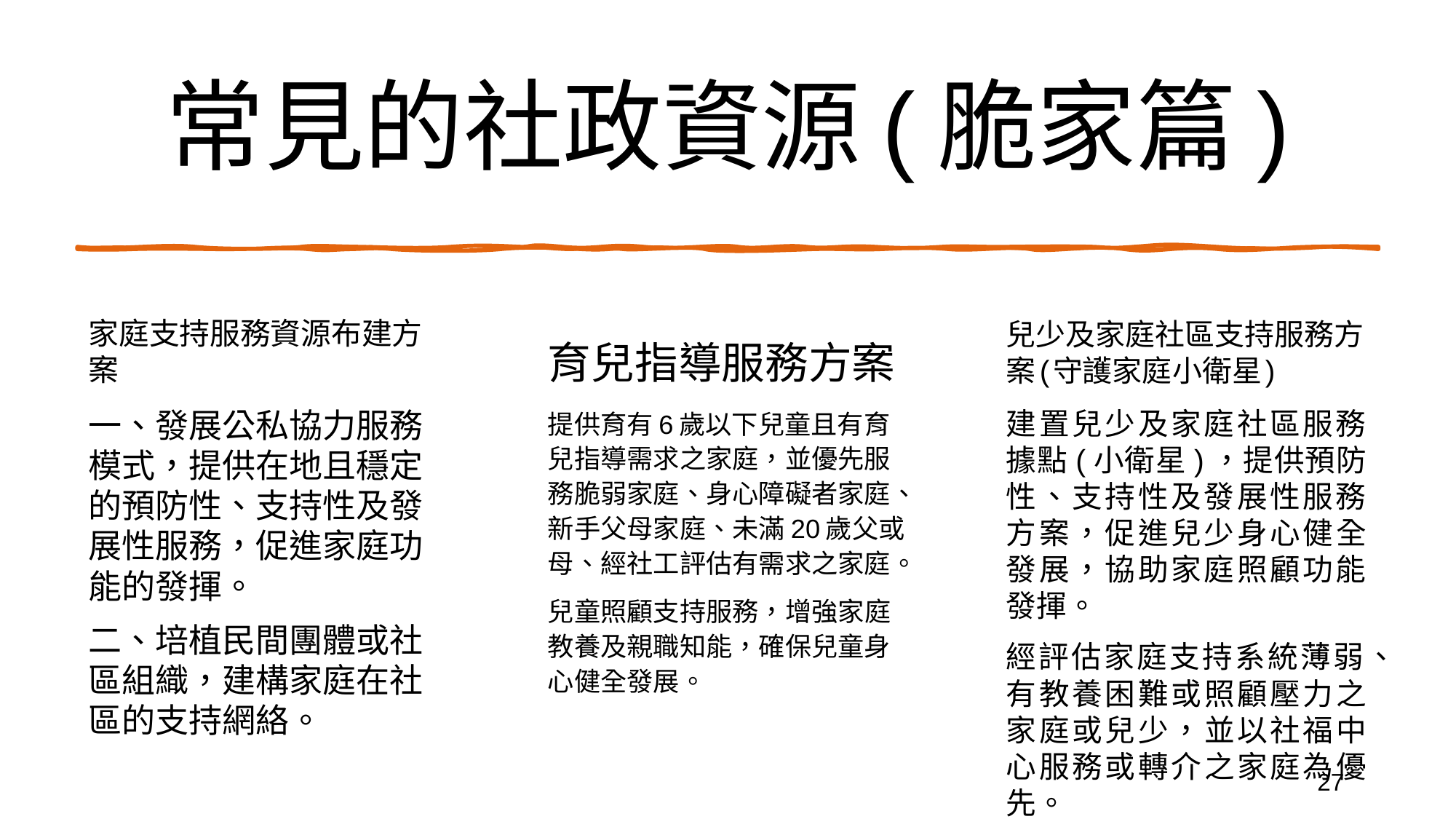

# 常見的社政資源(脆家篇)
家庭支持服務資源布建方案
育兒指導服務方案
兒少及家庭社區支持服務方案(守護家庭小衛星)
一、發展公私協力服務模式，提供在地且穩定的預防性、支持性及發展性服務，促進家庭功能的發揮。
二、培植民間團體或社區組織，建構家庭在社區的支持網絡。

提供育有6歲以下兒童且有育兒指導需求之家庭，並優先服務脆弱家庭、身心障礙者家庭、新手父母家庭、未滿20歲父或母、經社工評估有需求之家庭。
兒童照顧支持服務，增強家庭教養及親職知能，確保兒童身心健全發展。
建置兒少及家庭社區服務據點(小衛星)，提供預防性、支持性及發展性服務方案，促進兒少身心健全發展，協助家庭照顧功能發揮。
經評估家庭支持系統薄弱、有教養困難或照顧壓力之家庭或兒少，並以社福中心服務或轉介之家庭為優先。
27